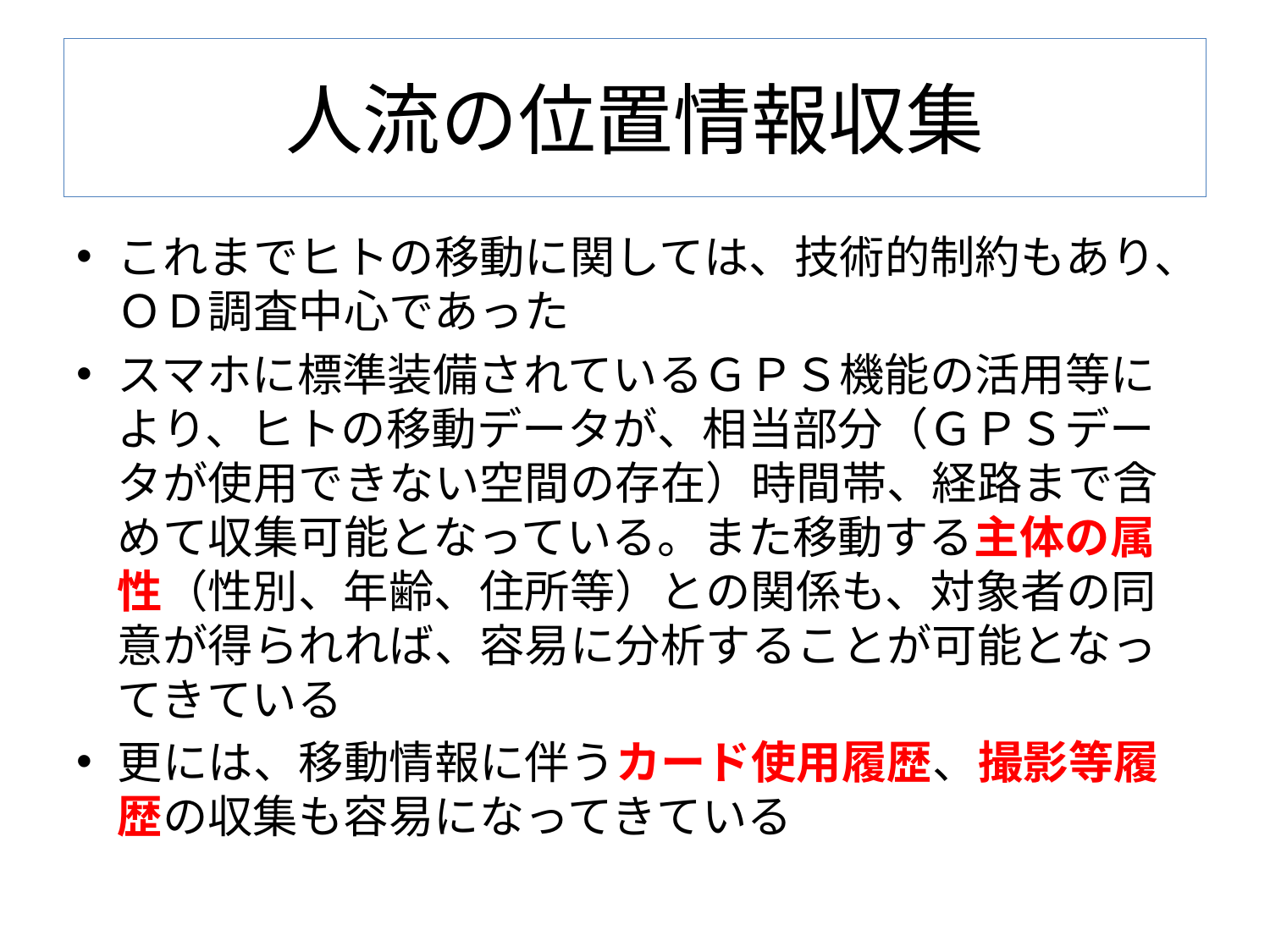

# 人流の位置情報収集
これまでヒトの移動に関しては、技術的制約もあり、ＯＤ調査中心であった
スマホに標準装備されているＧＰＳ機能の活用等により、ヒトの移動データが、相当部分（ＧＰＳデータが使用できない空間の存在）時間帯、経路まで含めて収集可能となっている。また移動する主体の属性（性別、年齢、住所等）との関係も、対象者の同意が得られれば、容易に分析することが可能となってきている
更には、移動情報に伴うカード使用履歴、撮影等履歴の収集も容易になってきている